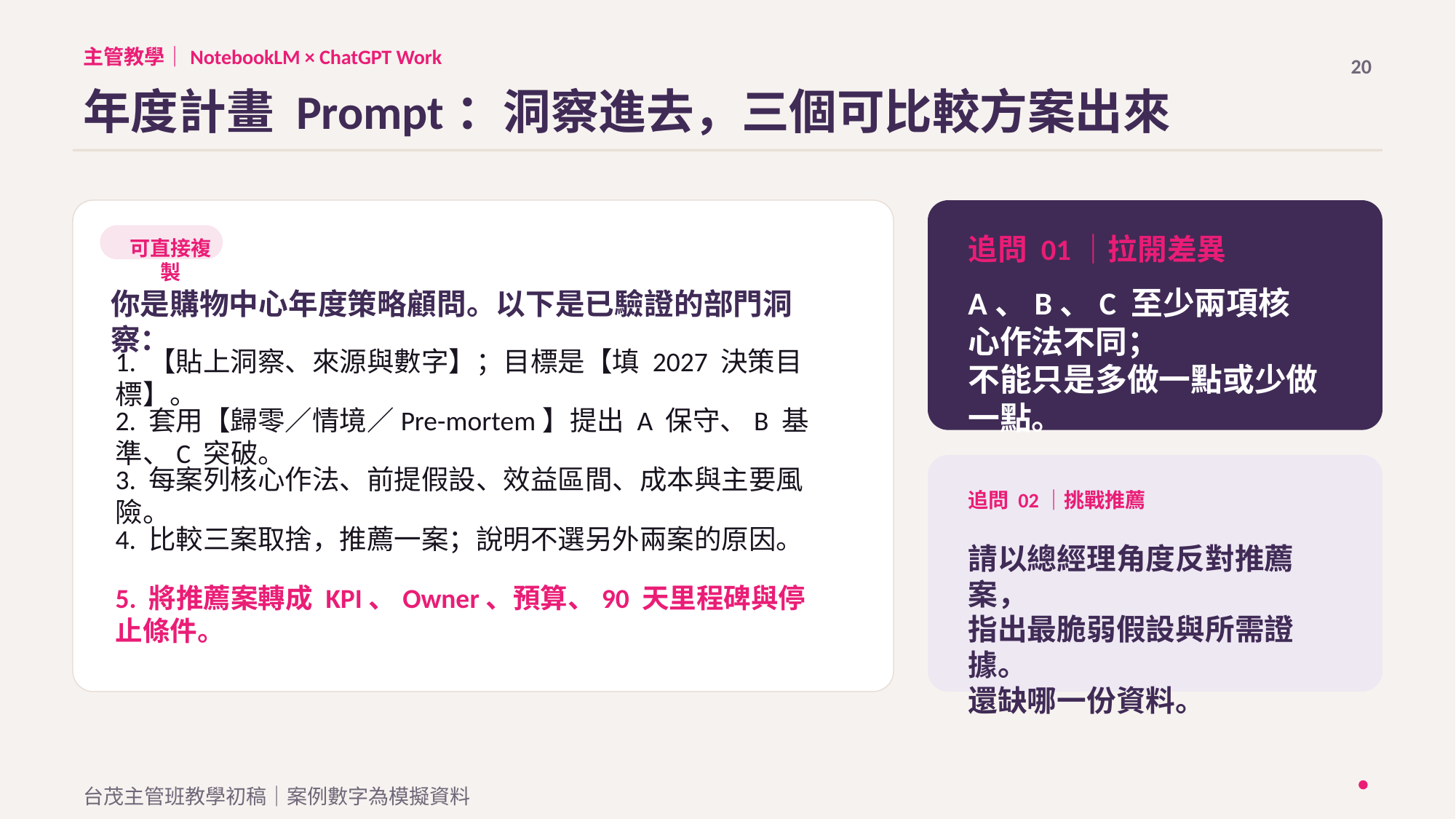

主管教學｜NotebookLM × ChatGPT Work
20
年度計畫 Prompt：洞察進去，三個可比較方案出來

追問 01｜拉開差異
可直接複製
A、B、C 至少兩項核心作法不同；
不能只是多做一點或少做一點。
你是購物中心年度策略顧問。以下是已驗證的部門洞察：
1. 【貼上洞察、來源與數字】；目標是【填 2027 決策目標】。
2. 套用【歸零／情境／Pre-mortem】提出 A 保守、B 基準、C 突破。

3. 每案列核心作法、前提假設、效益區間、成本與主要風險。
追問 02｜挑戰推薦
4. 比較三案取捨，推薦一案；說明不選另外兩案的原因。
請以總經理角度反對推薦案，
指出最脆弱假設與所需證據。
還缺哪一份資料。
5. 將推薦案轉成 KPI、Owner、預算、90 天里程碑與停止條件。
台茂主管班教學初稿｜案例數字為模擬資料